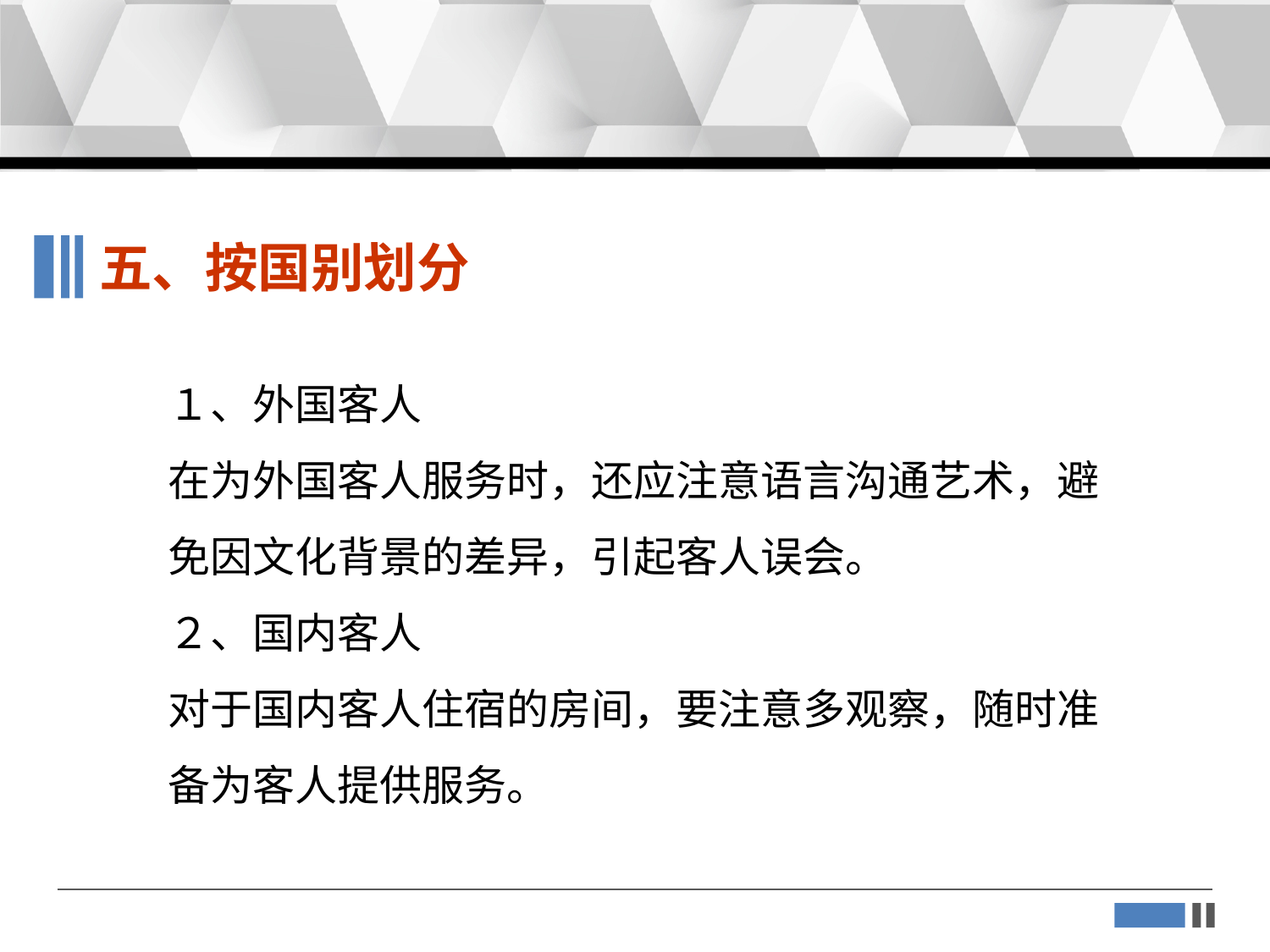

五、按国别划分

１、外国客人
在为外国客人服务时，还应注意语言沟通艺术，避免因文化背景的差异，引起客人误会。
２、国内客人
对于国内客人住宿的房间，要注意多观察，随时准备为客人提供服务。